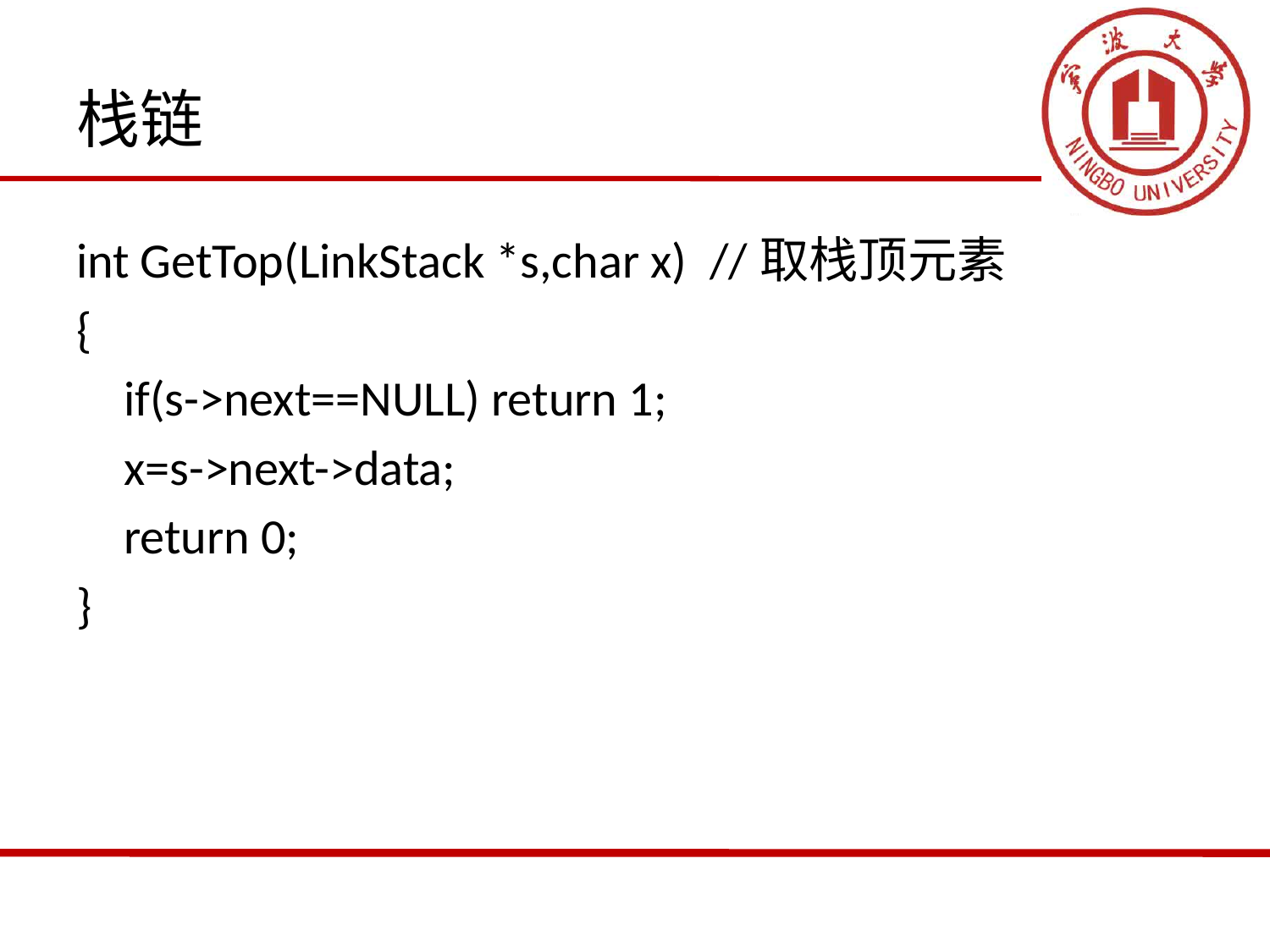

# 栈链
int GetTop(LinkStack *s,char x)  //取栈顶元素
{
	if(s->next==NULL) return 1;
	x=s->next->data;
	return 0;
}